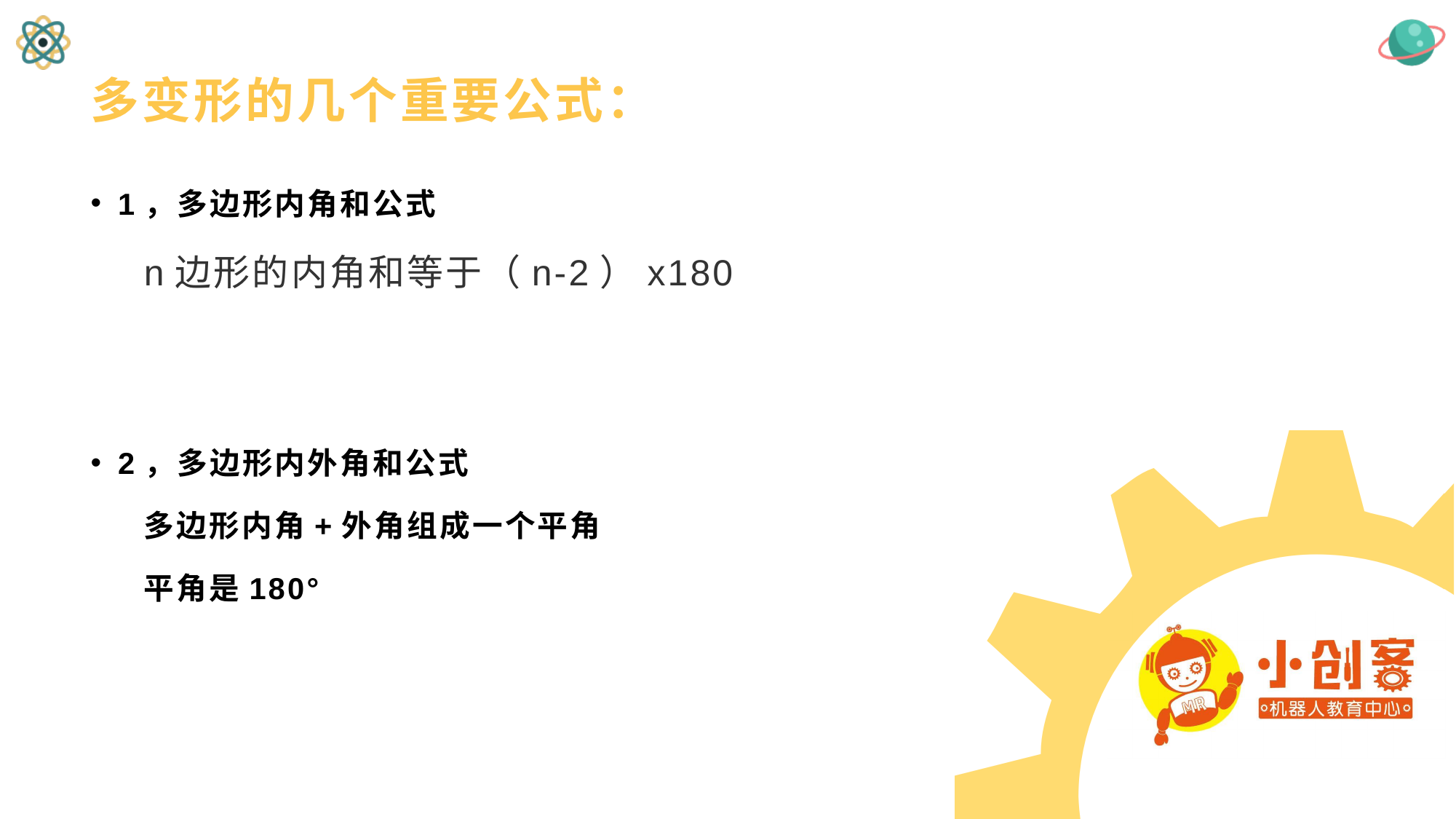

# 多变形的几个重要公式：
1，多边形内角和公式
     n边形的内角和等于（n-2）x180

2，多边形内外角和公式
     多边形内角+外角组成一个平角
     平角是180°